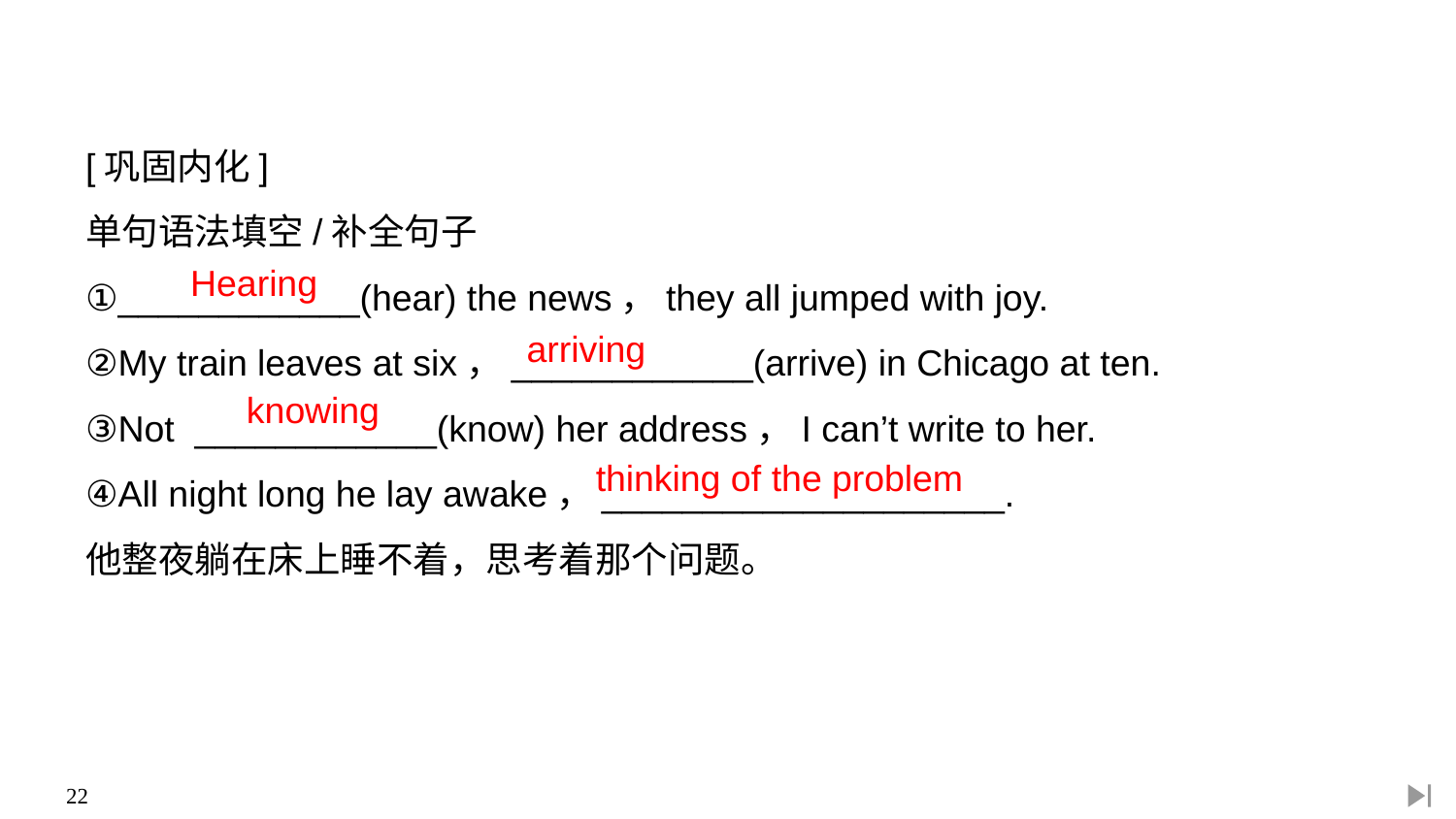

[巩固内化]
单句语法填空/补全句子
①____________(hear) the news，they all jumped with joy.
②My train leaves at six，____________(arrive) in Chicago at ten.
③Not  ____________(know) her address，I can’t write to her.
④All night long he lay awake，____________________.
他整夜躺在床上睡不着，思考着那个问题。
Hearing
arriving
knowing
thinking of the problem